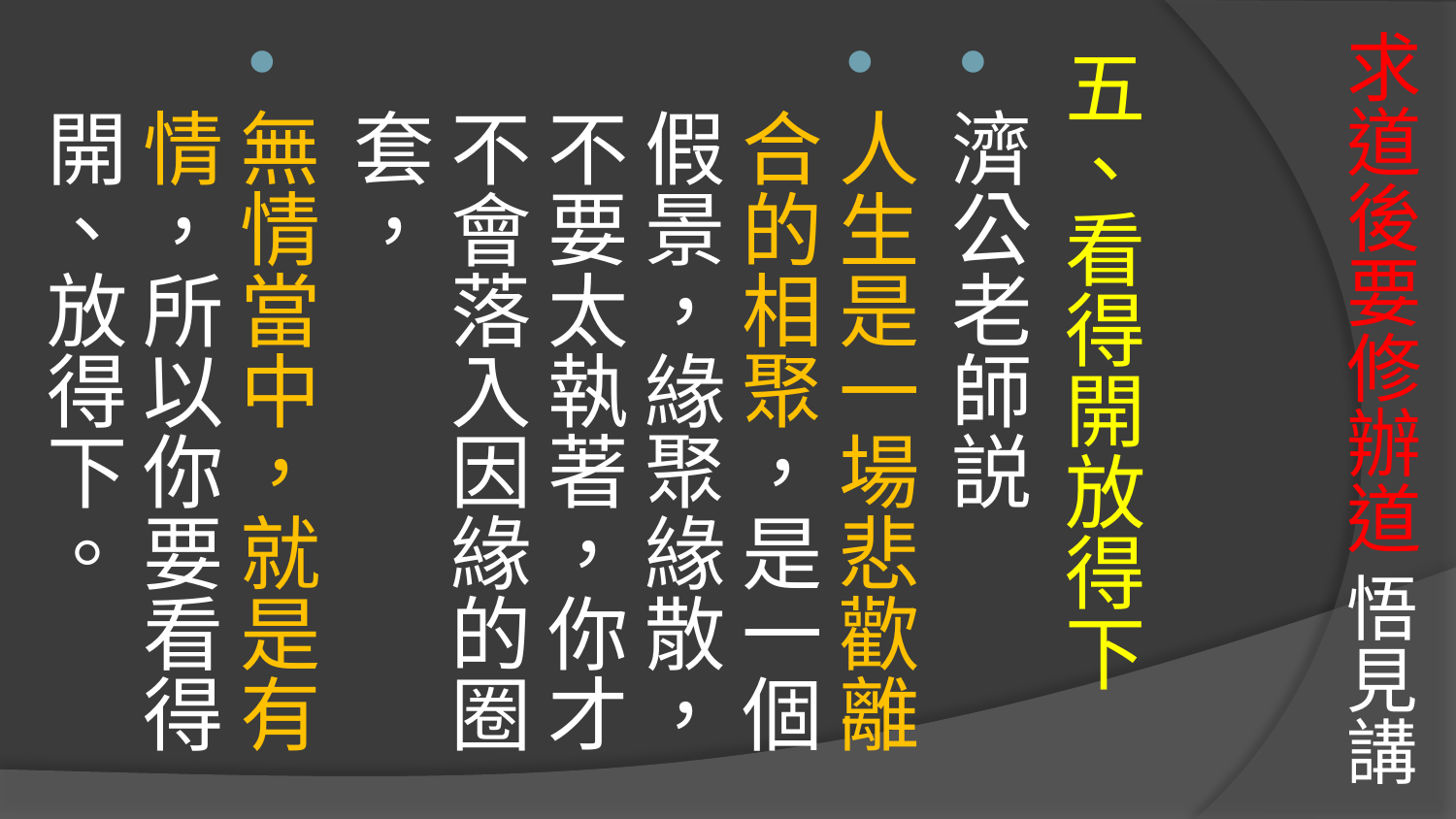

# 求道後要修辦道 悟見講
五、看得開放得下
濟公老師説
人生是一場悲歡離合的相聚，是一個假景，緣聚緣散，不要太執著，你才不會落入因緣的圈套，
無情當中，就是有情，所以你要看得開、放得下。